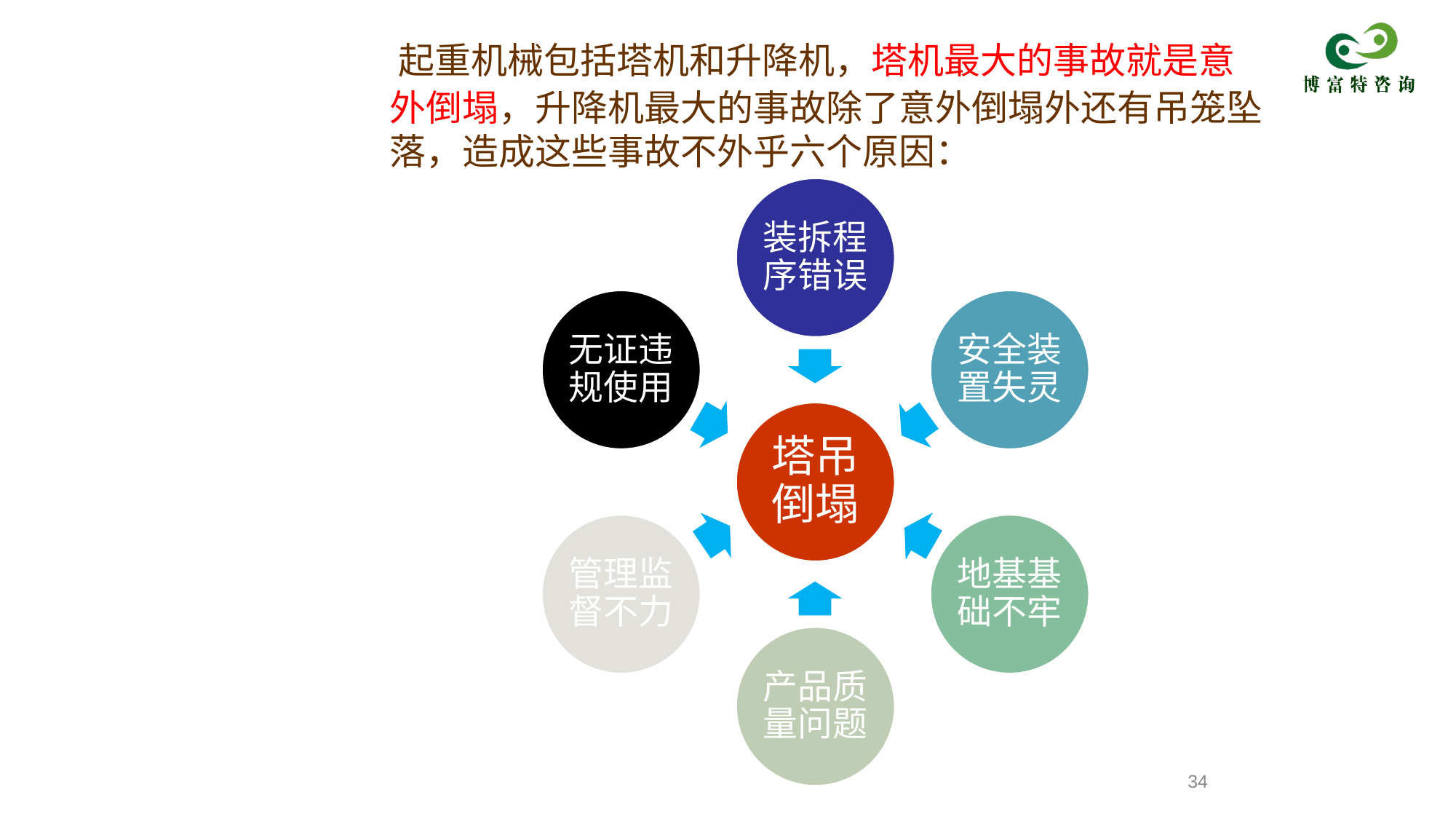

起重机械包括塔机和升降机，塔机最大的事故就是意外倒塌，升降机最大的事故除了意外倒塌外还有吊笼坠落，造成这些事故不外乎六个原因：

装拆程序错误

无证违规使用
安全装置失灵

塔吊倒塌

管理监督不力
地基基础不牢

产品质量问题
34